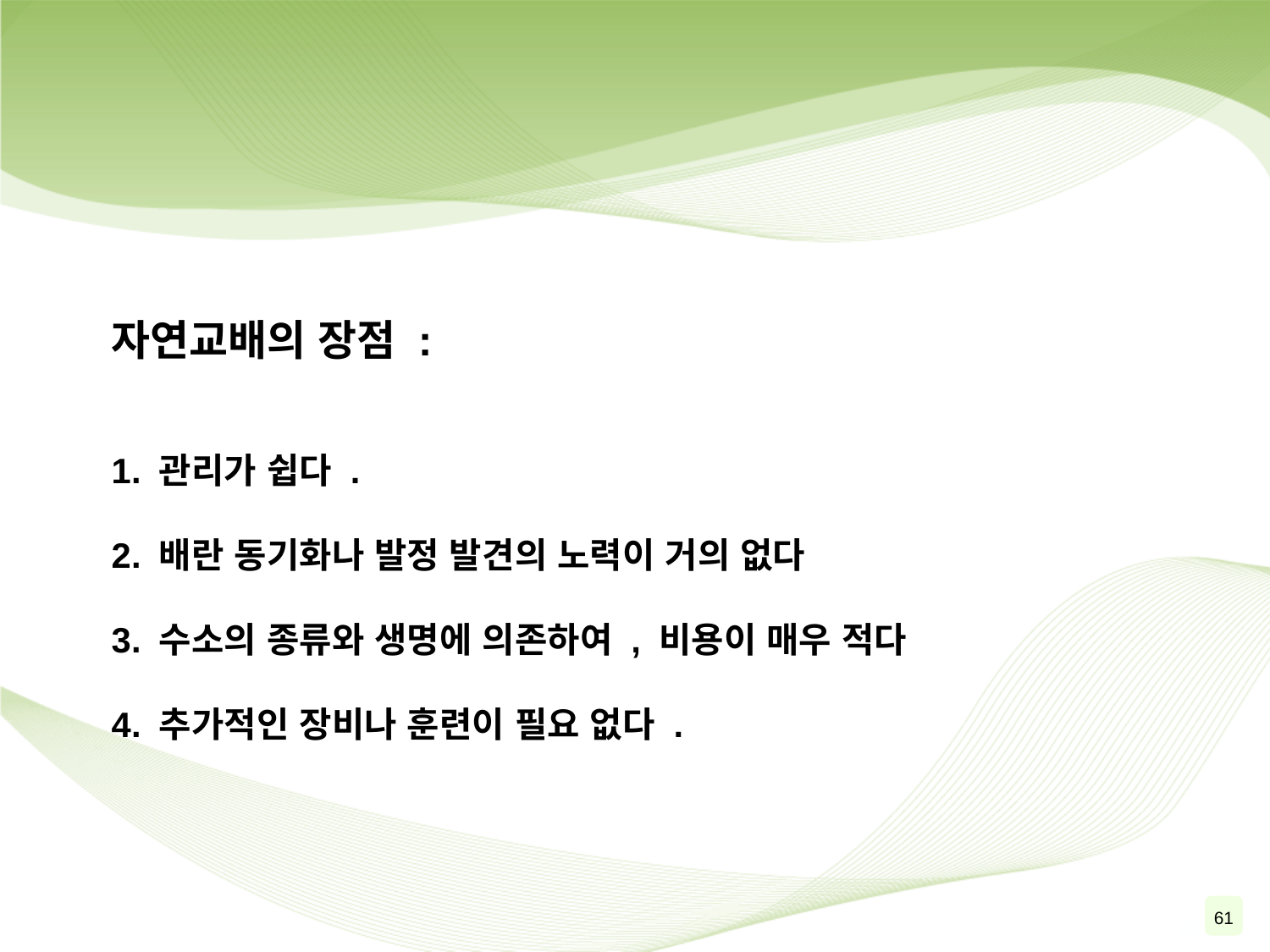

자연교배의 장점 :

1. 관리가 쉽다 .
2. 배란 동기화나 발정 발견의 노력이 거의 없다
3. 수소의 종류와 생명에 의존하여 , 비용이 매우 적다
4. 추가적인 장비나 훈련이 필요 없다 .
61
63